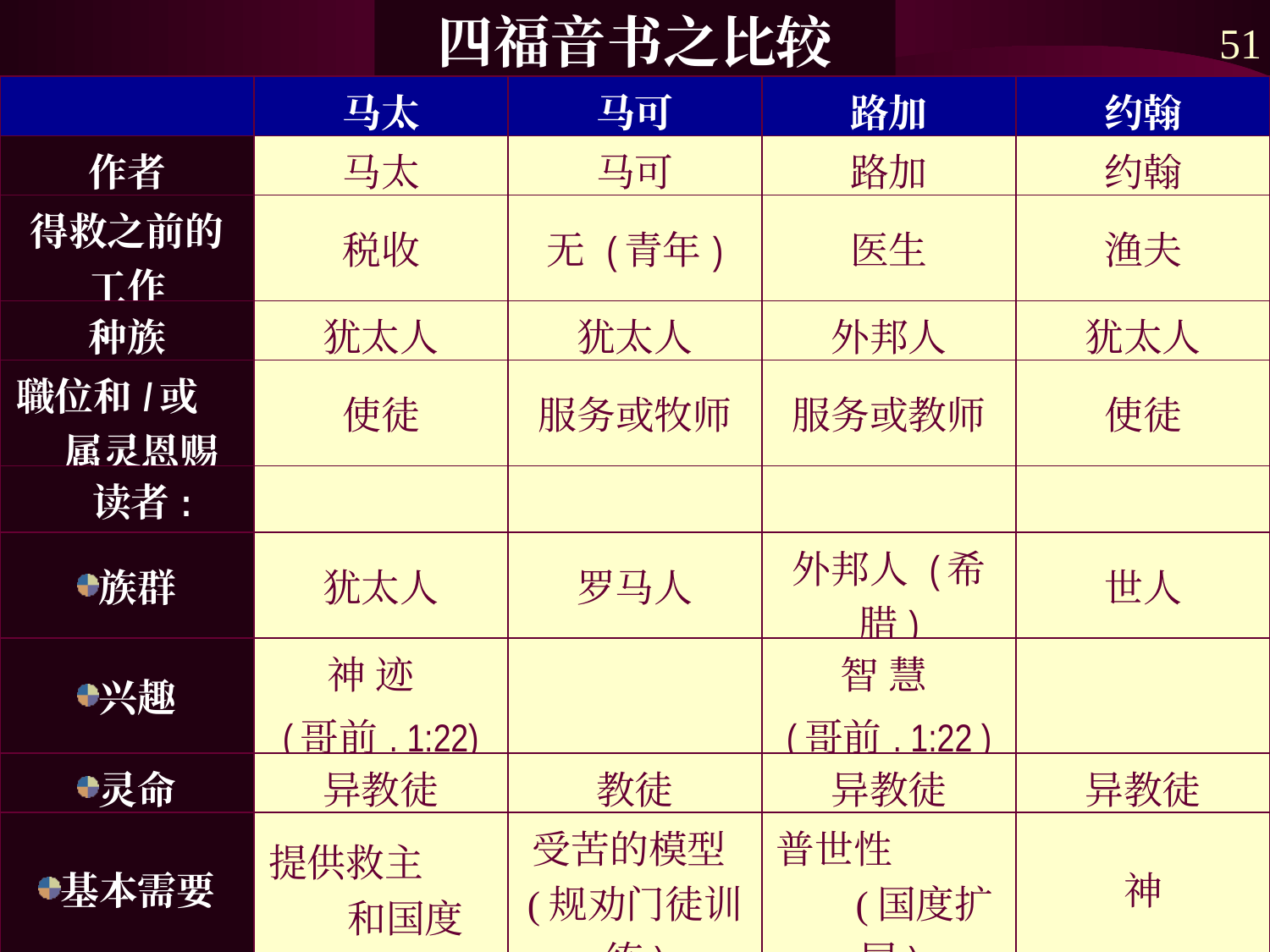

# 四福音书之比较
51
|  | 马太 | 马可 | 路加 | 约翰 |
| --- | --- | --- | --- | --- |
| 作者 | 马太 | 马可 | 路加 | 约翰 |
| 得救之前的工作 | 税收 | 无 (青年) | 医生 | 渔夫 |
| 种族 | 犹太人 | 犹太人 | 外邦人 | 犹太人 |
| 職位和/或 属灵恩赐 | 使徒 | 服务或牧师 | 服务或教师 | 使徒 |
| 读者: |  |  |  |  |
| 族群 | 犹太人 | 罗马人 | 外邦人 (希腊) | 世人 |
| 兴趣 | 神 迹 (哥前. 1:22) |  | 智 慧 (哥前. 1:22 ) |  |
| 灵命 | 异教徒 | 教徒 | 异教徒 | 异教徒 |
| 基本需要 | 提供救主 和国度 | 受苦的模型(规劝门徒训练) | 普世性 (国度扩展) | 神 |